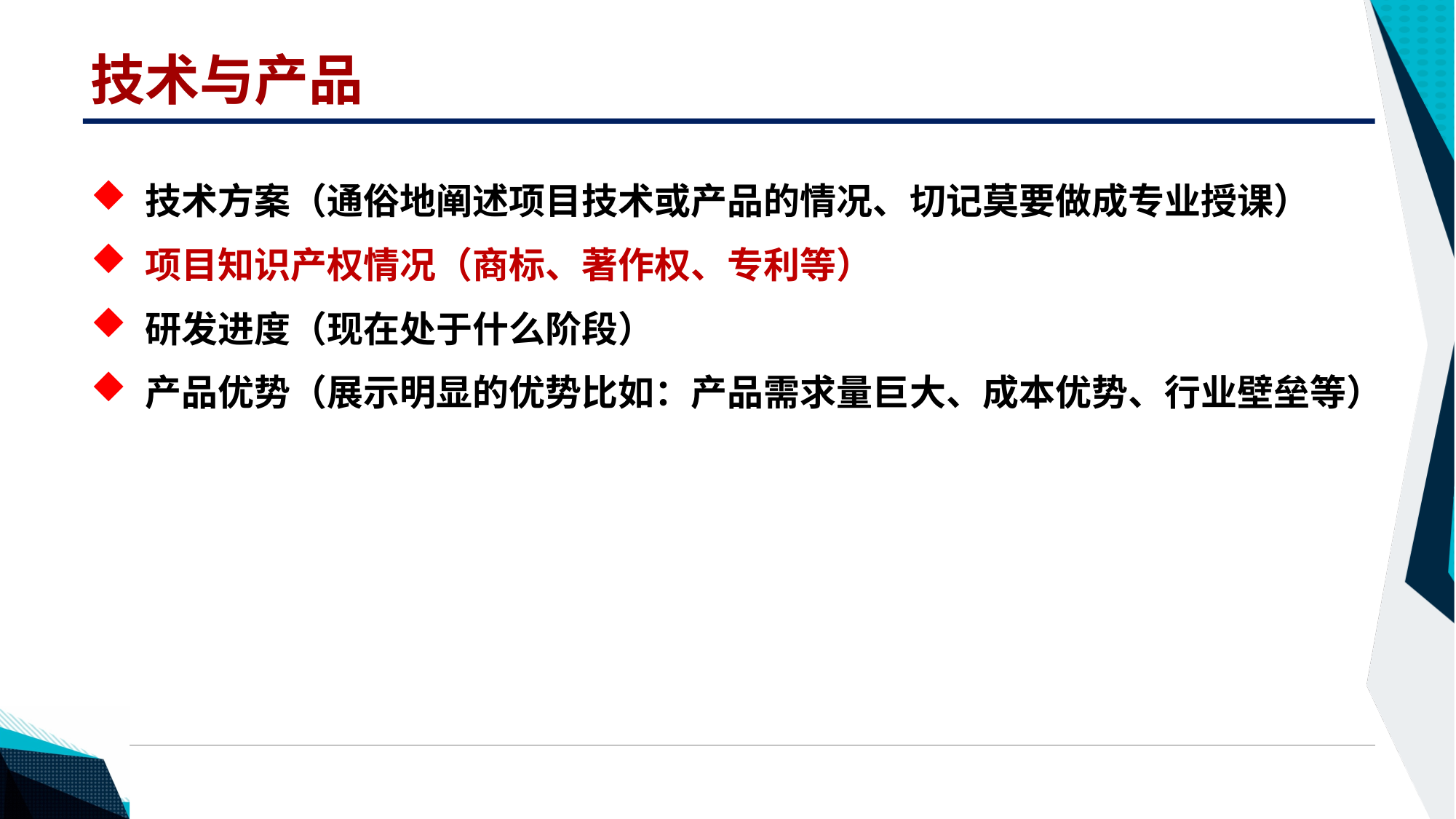

技术与产品
技术方案（通俗地阐述项目技术或产品的情况、切记莫要做成专业授课）
项目知识产权情况（商标、著作权、专利等）
研发进度（现在处于什么阶段）
产品优势（展示明显的优势比如：产品需求量巨大、成本优势、行业壁垒等）